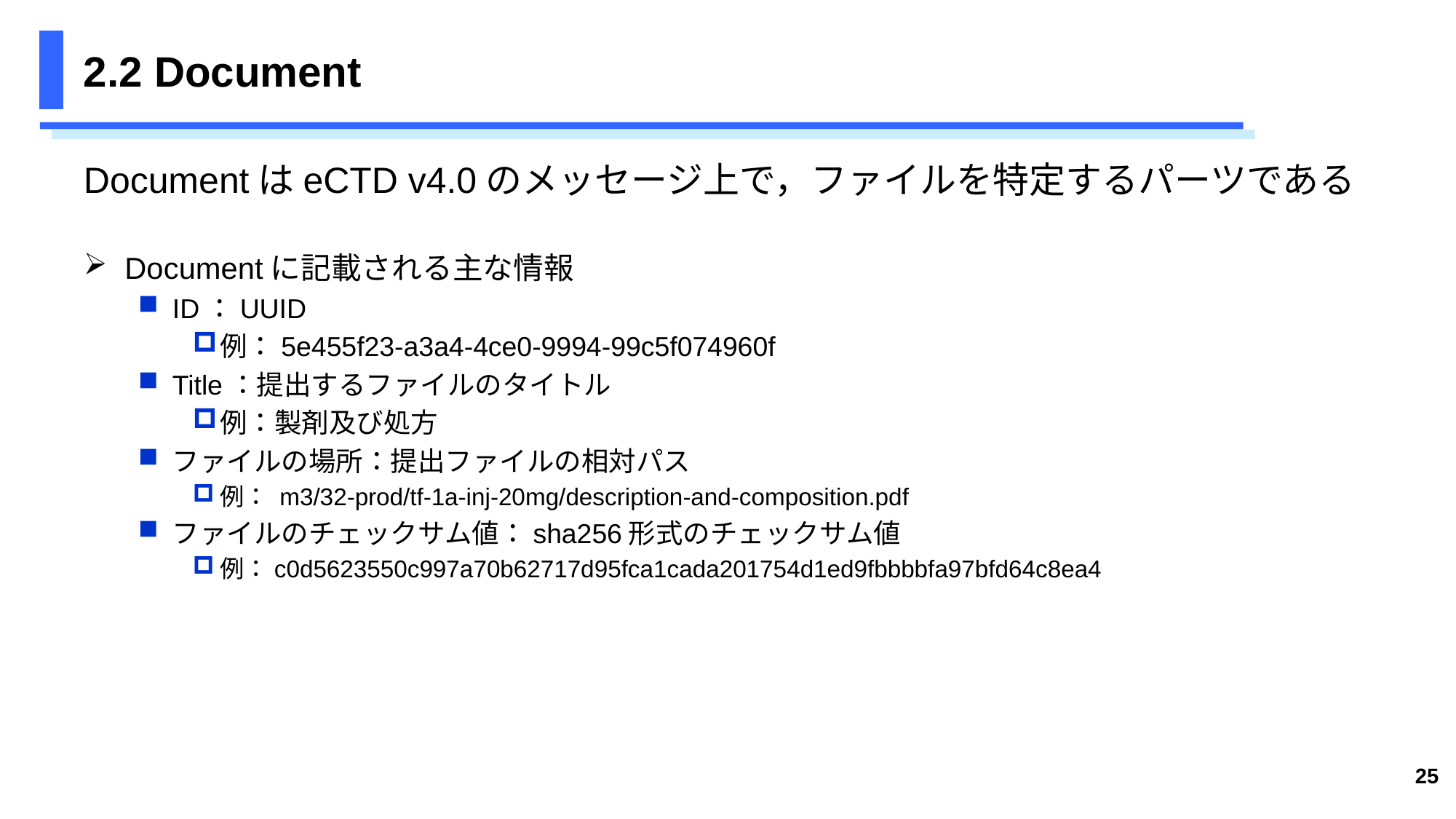

# 2.2 Document
DocumentはeCTD v4.0のメッセージ上で，ファイルを特定するパーツである

Documentに記載される主な情報
ID：UUID
例：5e455f23-a3a4-4ce0-9994-99c5f074960f
Title：提出するファイルのタイトル
例：製剤及び処方
ファイルの場所：提出ファイルの相対パス
例： m3/32-prod/tf-1a-inj-20mg/description-and-composition.pdf
ファイルのチェックサム値：sha256形式のチェックサム値
例：c0d5623550c997a70b62717d95fca1cada201754d1ed9fbbbbfa97bfd64c8ea4
25